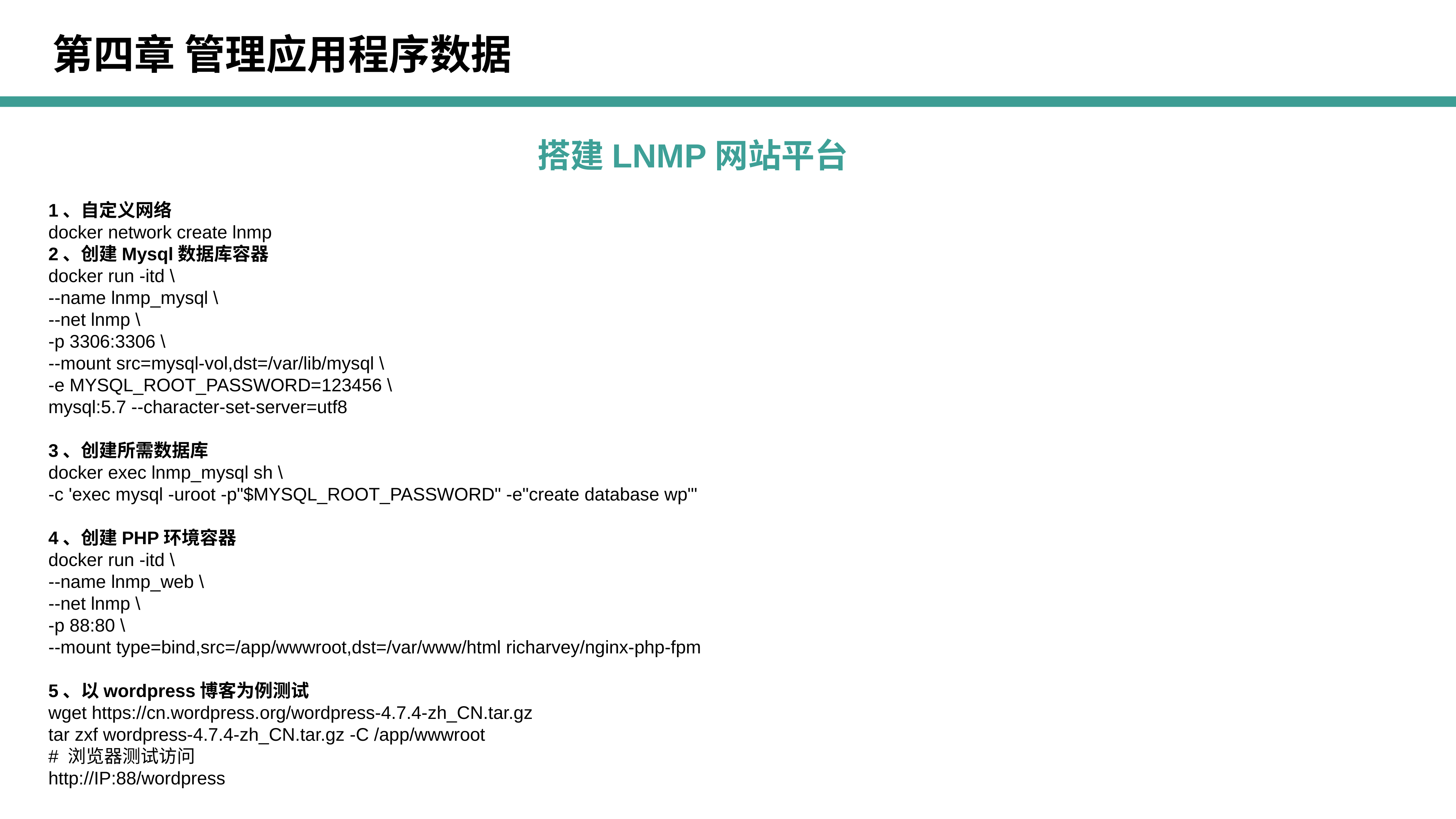

第四章 管理应用程序数据

搭建LNMP网站平台
1、自定义网络
docker network create lnmp
2、创建Mysql数据库容器
docker run -itd \
--name lnmp_mysql \
--net lnmp \
-p 3306:3306 \
--mount src=mysql-vol,dst=/var/lib/mysql \
-e MYSQL_ROOT_PASSWORD=123456 \
mysql:5.7 --character-set-server=utf8

3、创建所需数据库
docker exec lnmp_mysql sh \
-c 'exec mysql -uroot -p"$MYSQL_ROOT_PASSWORD" -e"create database wp"'

4、创建PHP环境容器
docker run -itd \
--name lnmp_web \
--net lnmp \
-p 88:80 \
--mount type=bind,src=/app/wwwroot,dst=/var/www/html richarvey/nginx-php-fpm

5、以wordpress博客为例测试
wget https://cn.wordpress.org/wordpress-4.7.4-zh_CN.tar.gz
tar zxf wordpress-4.7.4-zh_CN.tar.gz -C /app/wwwroot
# 浏览器测试访问
http://IP:88/wordpress